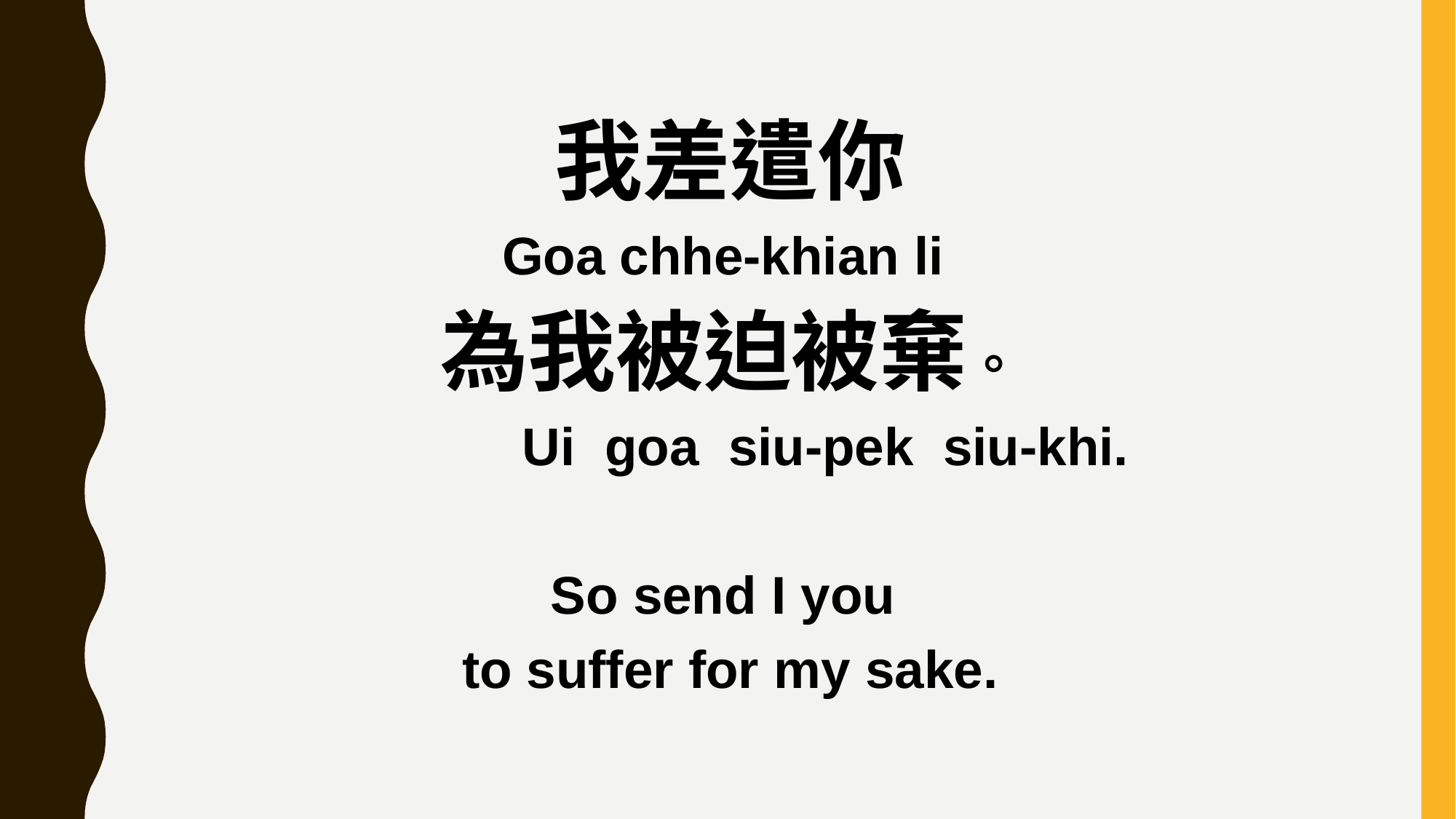

我差遣你
Goa chhe-khian li
為我被迫被棄。
                      Ui  goa  siu-pek  siu-khi.

So send I you
to suffer for my sake.